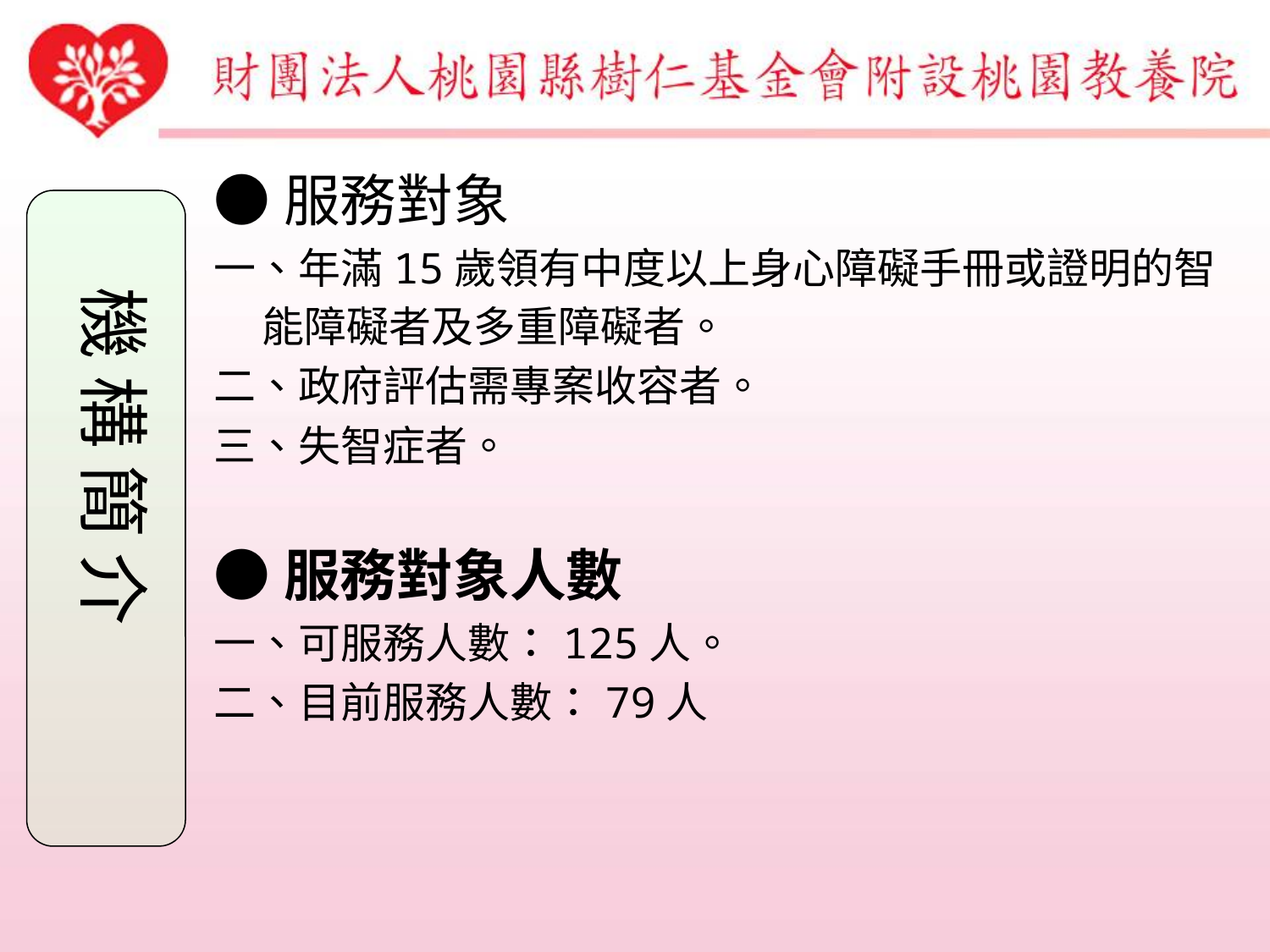

●服務對象
一、年滿15歲領有中度以上身心障礙手冊或證明的智
    能障礙者及多重障礙者。
二、政府評估需專案收容者。
三、失智症者。

●服務對象人數
一、可服務人數：125人。
二、目前服務人數：79人

機 構 簡 介